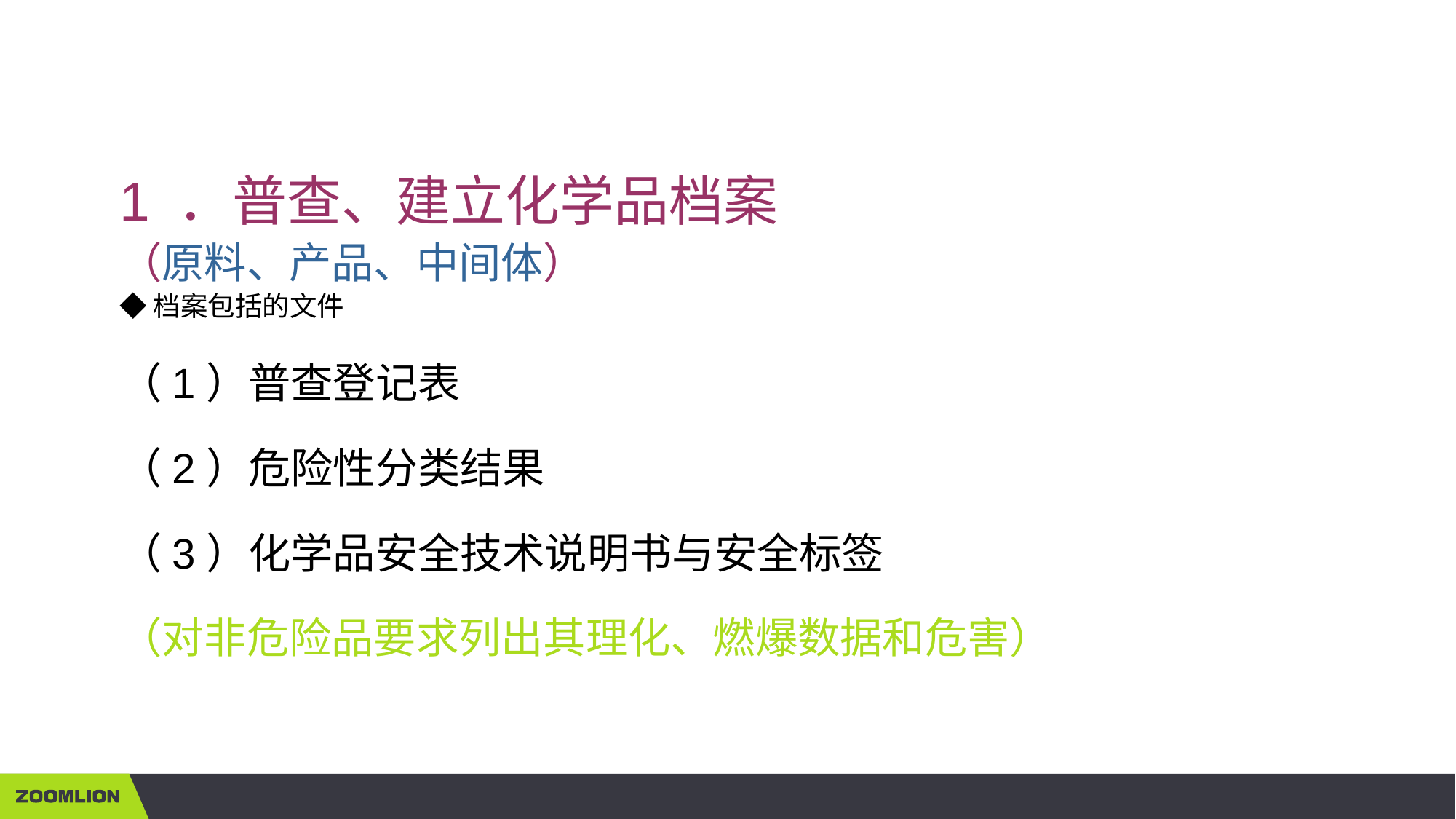

1 ．普查、建立化学品档案
（原料、产品、中间体）
◆档案包括的文件
（1）普查登记表
（2）危险性分类结果
（3）化学品安全技术说明书与安全标签
（对非危险品要求列出其理化、燃爆数据和危害）